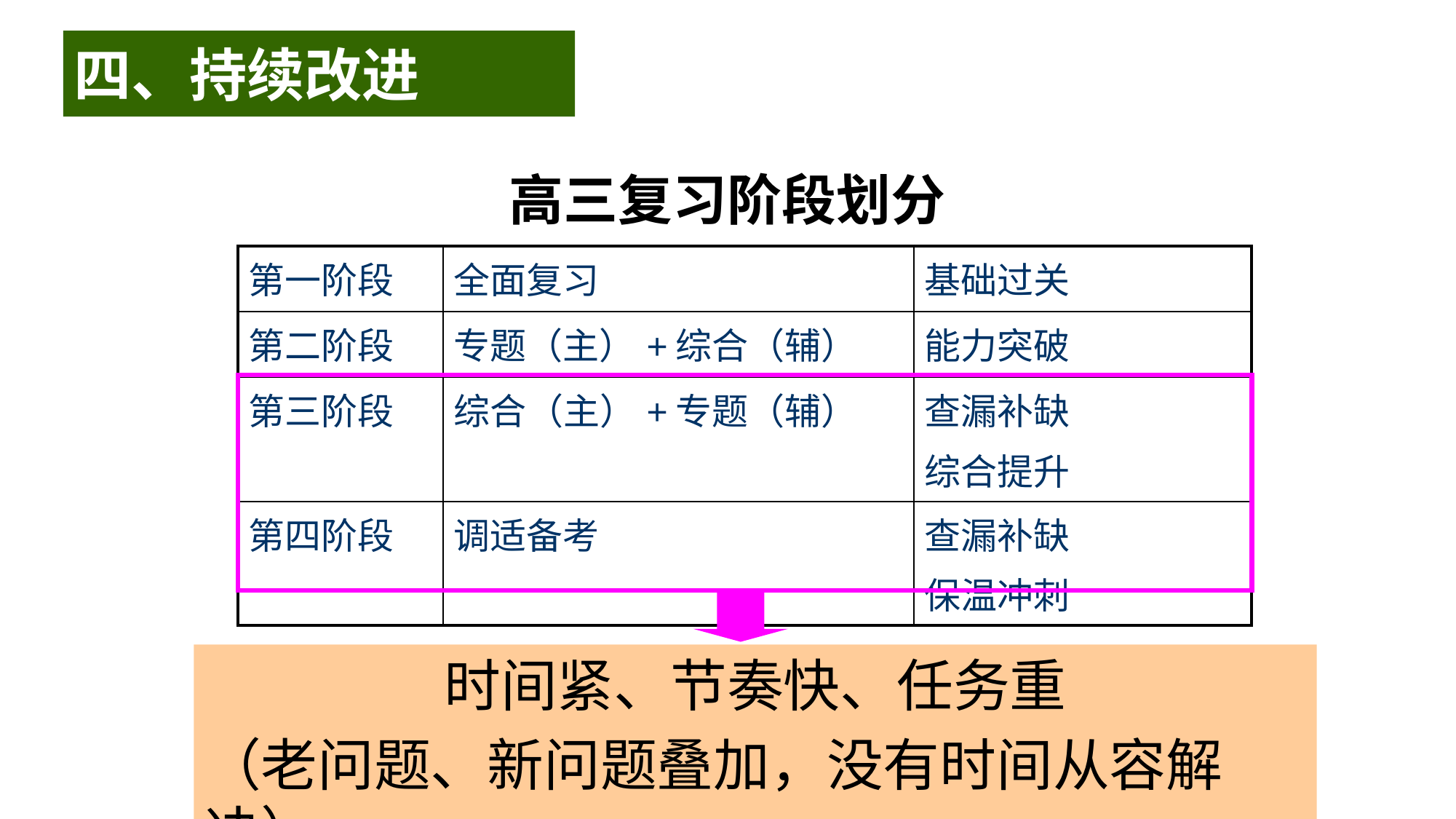

四、持续改进

高三复习阶段划分
| 第一阶段 | 全面复习 | 基础过关 |
| --- | --- | --- |
| 第二阶段 | 专题（主）+综合（辅） | 能力突破 |
| 第三阶段 | 综合（主）+专题（辅） | 查漏补缺 综合提升 |
| 第四阶段 | 调适备考 | 查漏补缺 保温冲刺 |

时间紧、节奏快、任务重
（老问题、新问题叠加，没有时间从容解决）